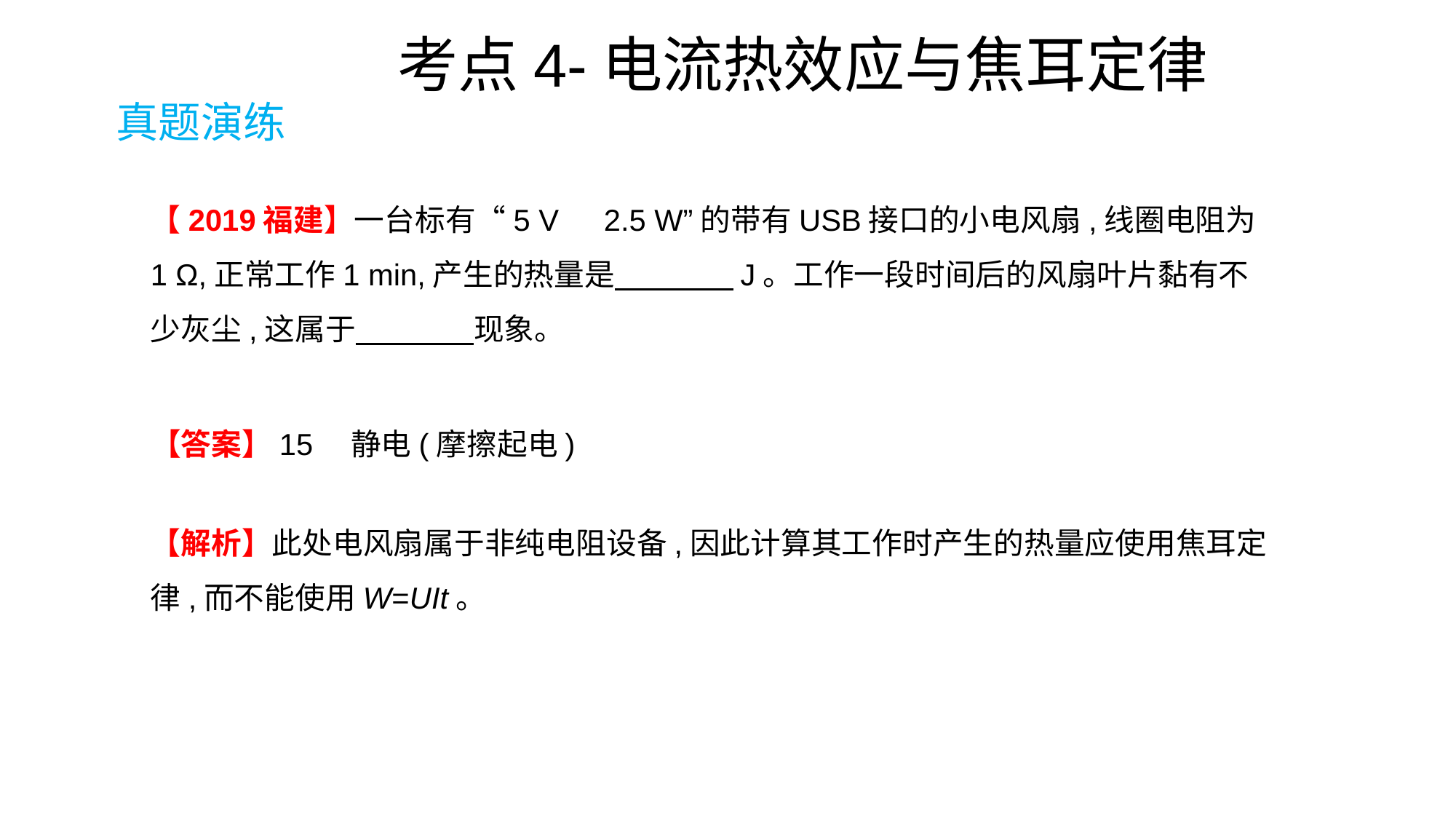

考点4-电流热效应与焦耳定律
真题演练
【2019福建】一台标有“5 V　2.5 W”的带有USB接口的小电风扇,线圈电阻为1 Ω,正常工作1 min,产生的热量是　　　    J。工作一段时间后的风扇叶片黏有不少灰尘,这属于　　　    现象。
【答案】15　静电(摩擦起电)
【解析】此处电风扇属于非纯电阻设备,因此计算其工作时产生的热量应使用焦耳定律,而不能使用W=UIt。